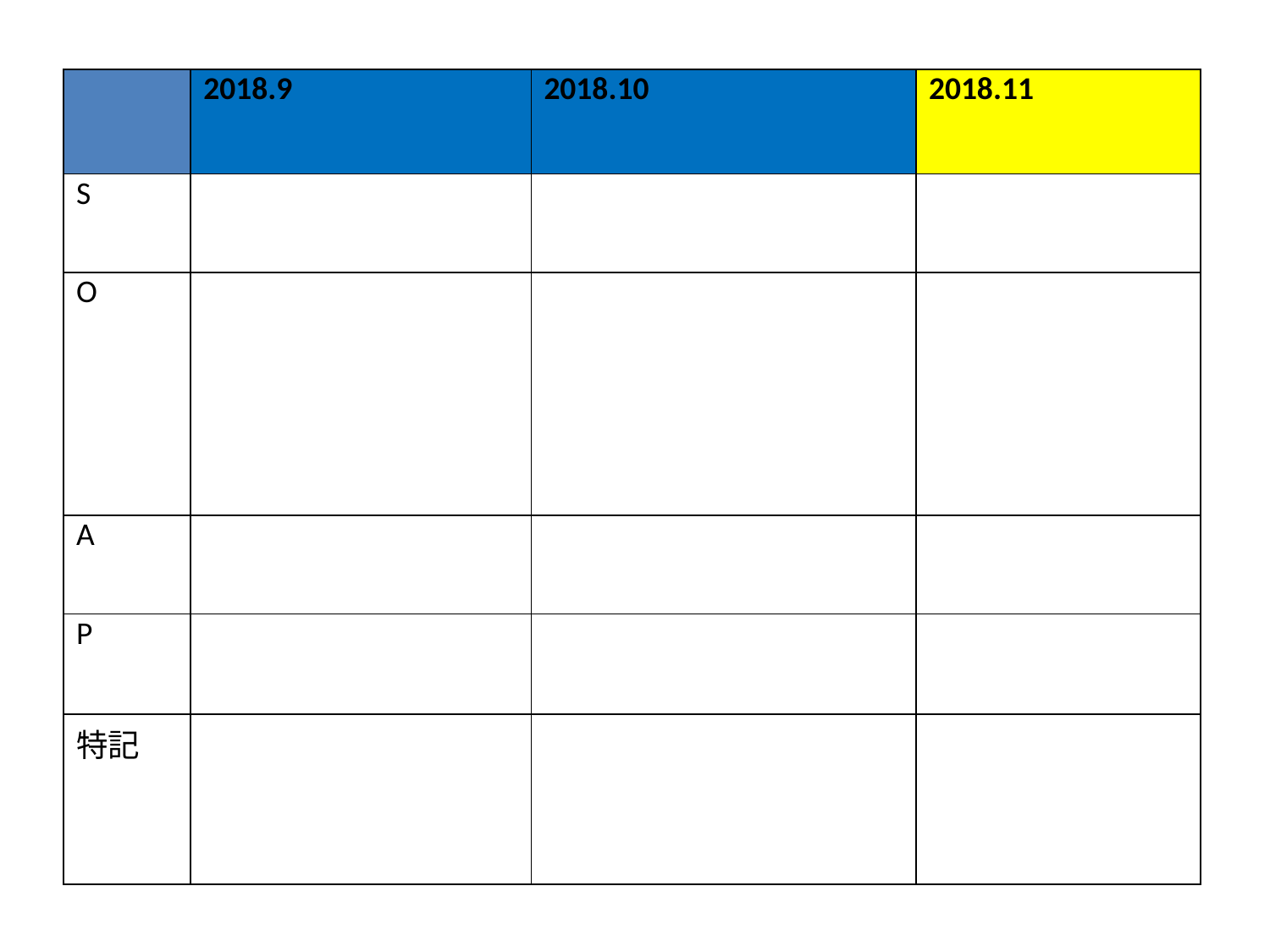

|  | 2018.9 | 2018.10 | 2018.11 |
| --- | --- | --- | --- |
| S |  |  |  |
| O |  |  |  |
| A |  |  |  |
| P |  |  |  |
| 特記 |  |  |  |